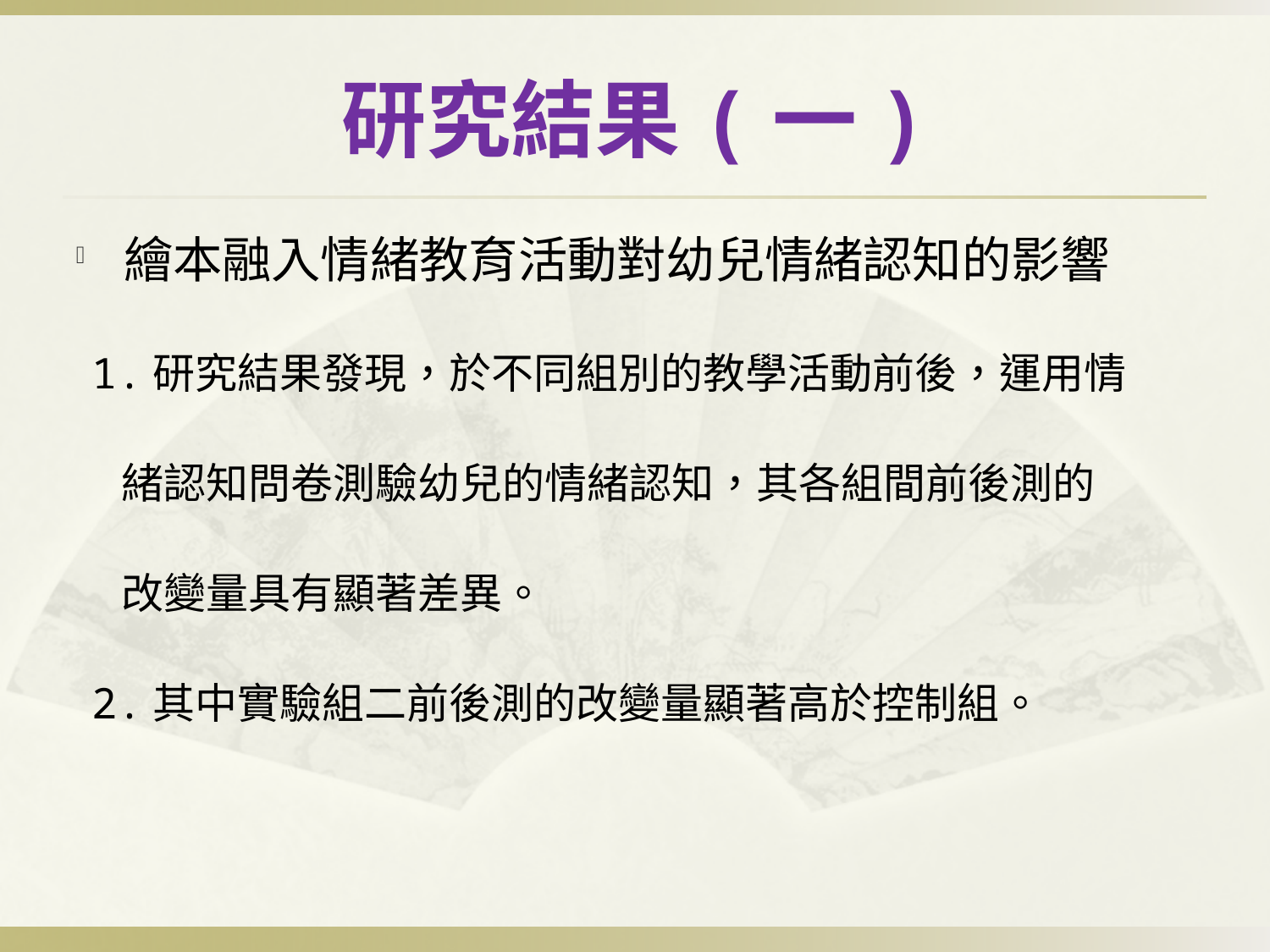

# 研究結果(一)
繪本融入情緒教育活動對幼兒情緒認知的影響
1.研究結果發現，於不同組別的教學活動前後，運用情
  緒認知問卷測驗幼兒的情緒認知，其各組間前後測的
  改變量具有顯著差異。
2.其中實驗組二前後測的改變量顯著高於控制組。